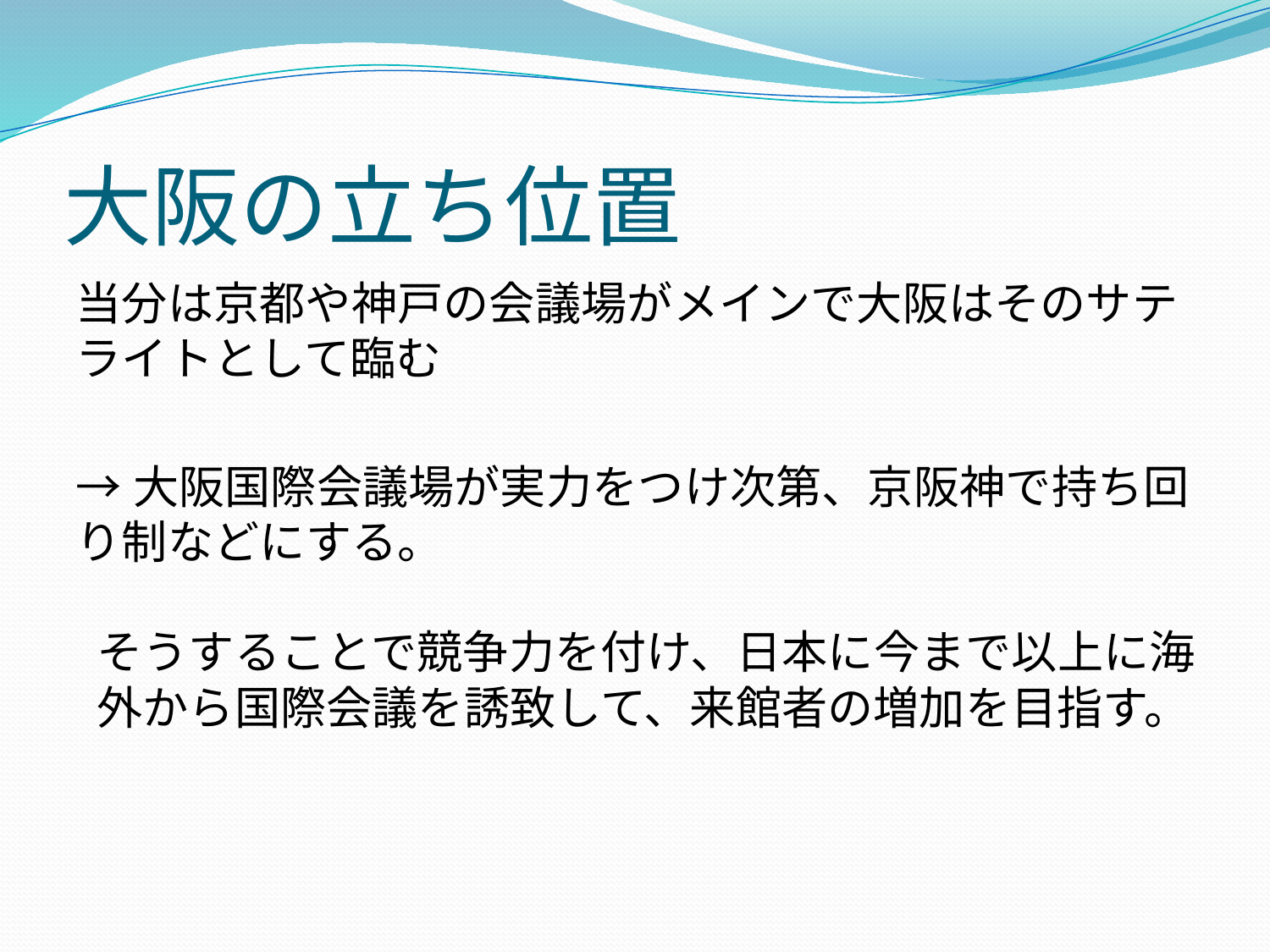

# 大阪の立ち位置
当分は京都や神戸の会議場がメインで大阪はそのサテライトとして臨む

→大阪国際会議場が実力をつけ次第、京阪神で持ち回り制などにする。

そうすることで競争力を付け、日本に今まで以上に海外から国際会議を誘致して、来館者の増加を目指す。